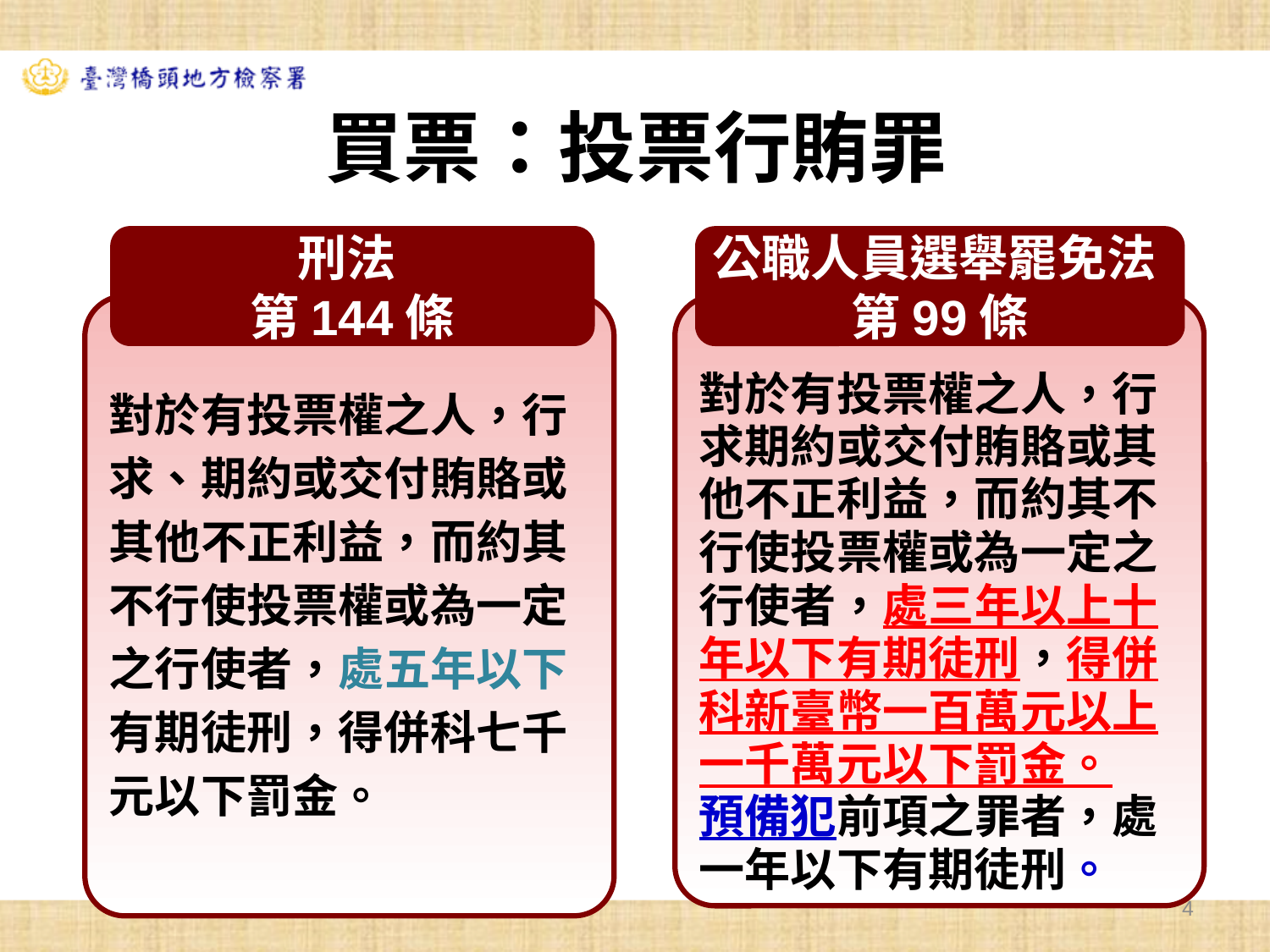

# 買票：投票行賄罪
刑法
第144條

對於有投票權之人，行求、期約或交付賄賂或其他不正利益，而約其不行使投票權或為一定之行使者，處五年以下有期徒刑，得併科七千元以下罰金。
公職人員選舉罷免法
第99條

對於有投票權之人，行求期約或交付賄賂或其他不正利益，而約其不行使投票權或為一定之行使者，處三年以上十年以下有期徒刑，得併科新臺幣一百萬元以上一千萬元以下罰金。
預備犯前項之罪者，處一年以下有期徒刑。

4